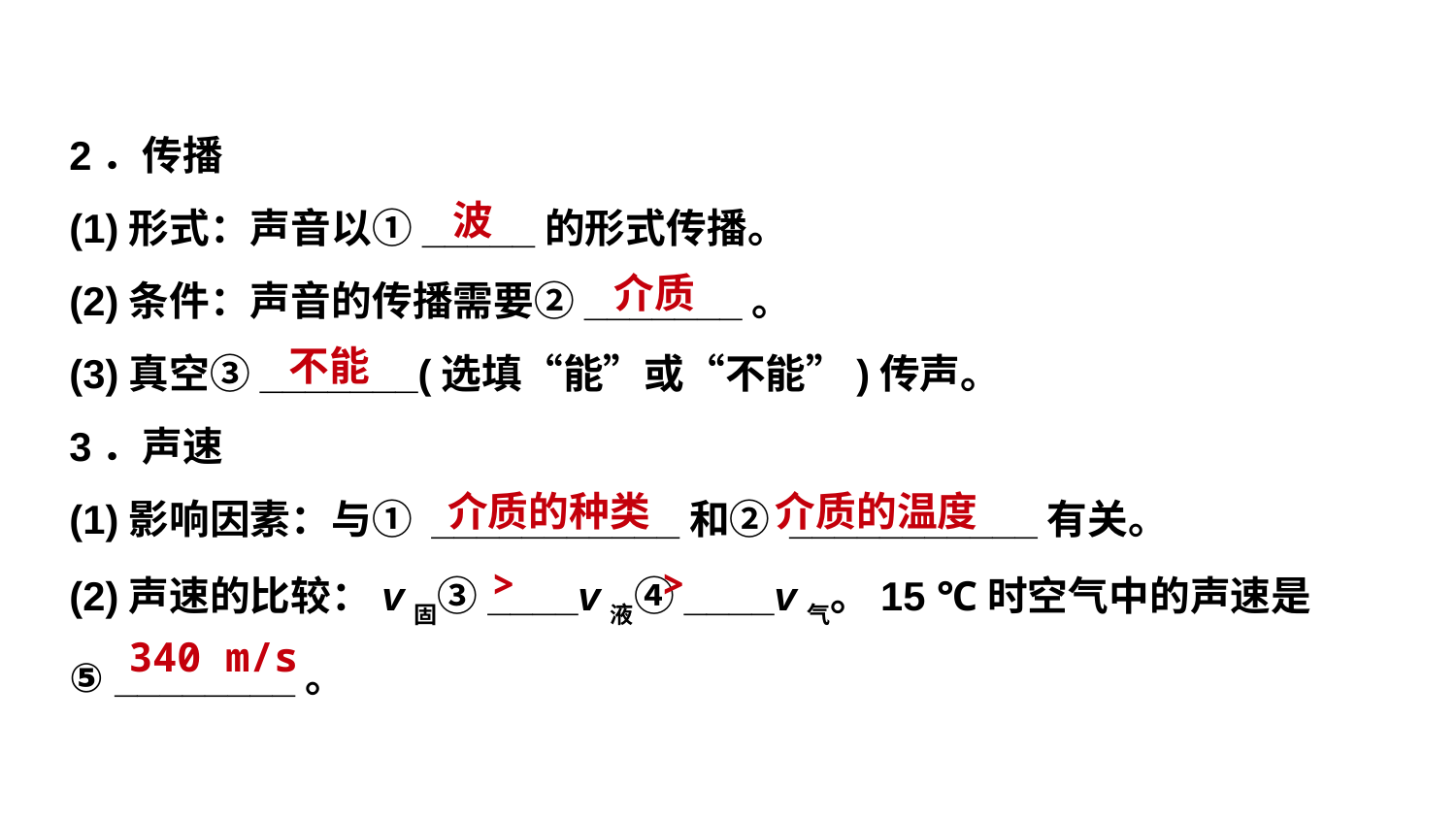

2．传播
(1)形式：声音以①_____的形式传播。
(2)条件：声音的传播需要②_______。
(3)真空③_______(选填“能”或“不能”)传声。
3．声速
(1)影响因素：与① ___________和② ___________有关。
(2)声速的比较：v固③____v液④____v气。15 ℃时空气中的声速是
⑤ ________。
 波
 介质
 不能
介质的种类
介质的温度
 >
 >
340 m/s